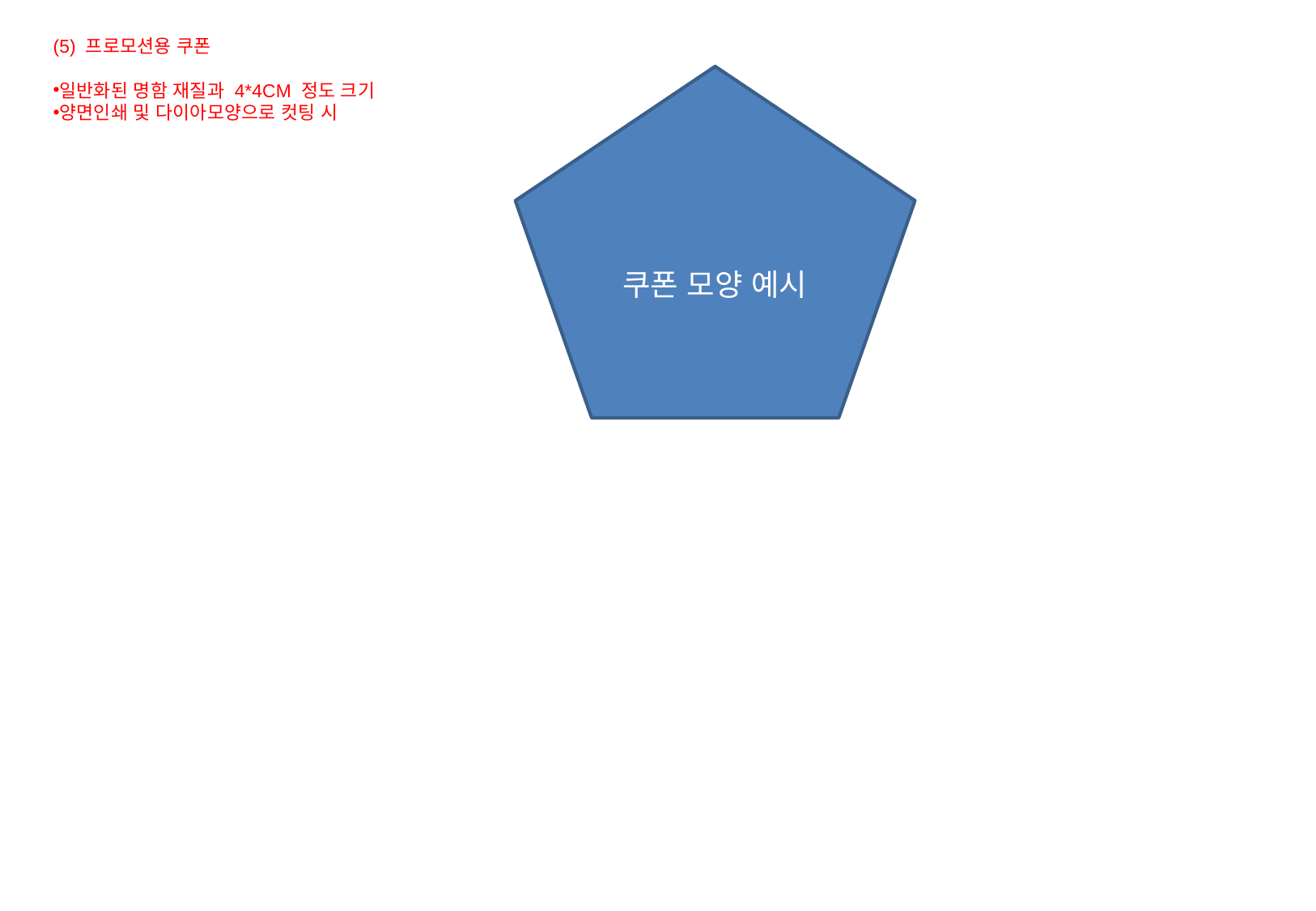

(5) 프로모션용 쿠폰

일반화된 명함 재질과 4*4CM 정도 크기
양면인쇄 및 다이아모양으로 컷팅 시
쿠폰 모양 예시